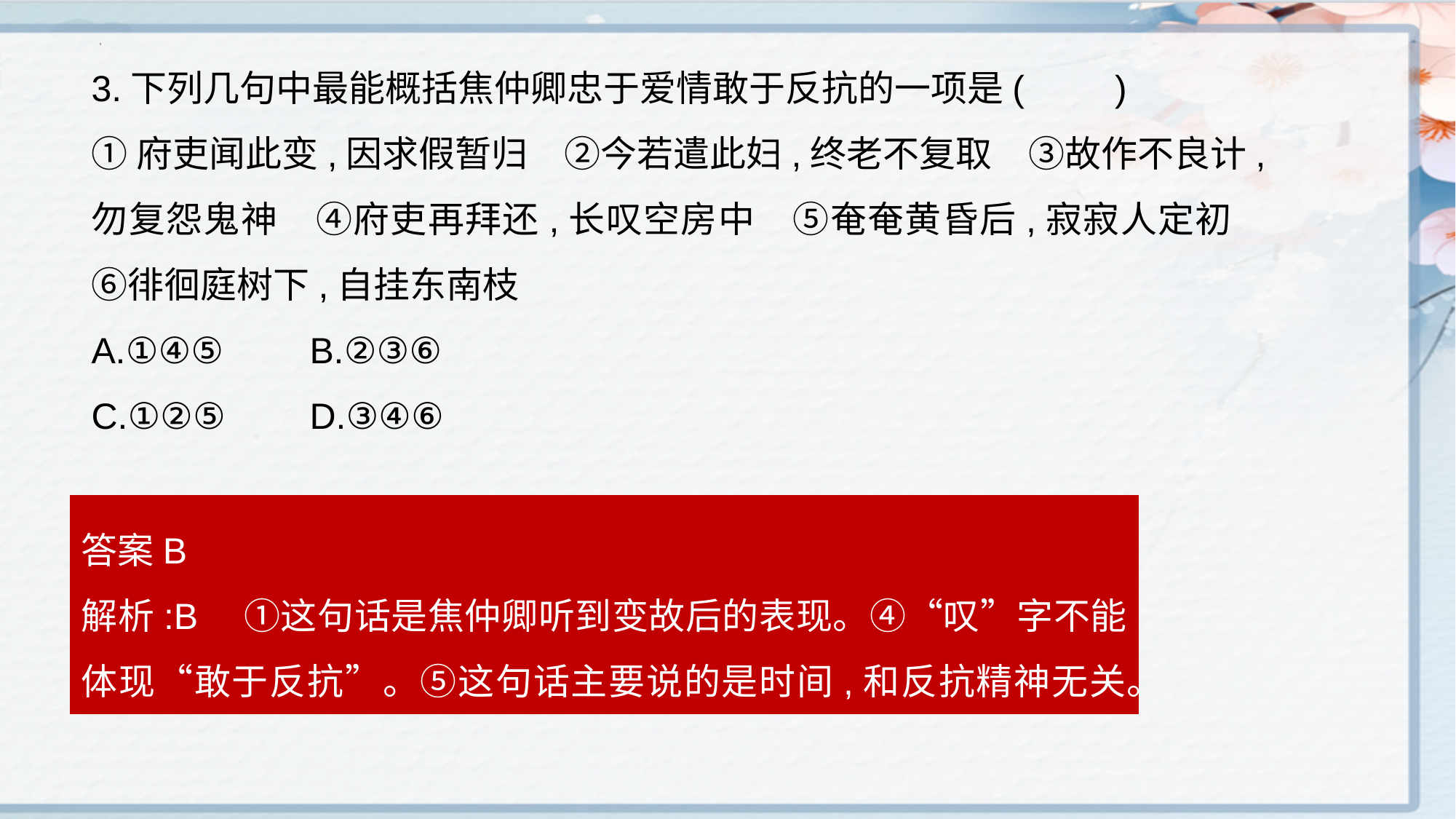

3.下列几句中最能概括焦仲卿忠于爱情敢于反抗的一项是(　　)
①府吏闻此变,因求假暂归　②今若遣此妇,终老不复取　③故作不良计,勿复怨鬼神　④府吏再拜还,长叹空房中　⑤奄奄黄昏后,寂寂人定初　⑥徘徊庭树下,自挂东南枝
A.①④⑤	B.②③⑥
C.①②⑤	D.③④⑥

答案B
解析:B　①这句话是焦仲卿听到变故后的表现。④“叹”字不能体现“敢于反抗”。⑤这句话主要说的是时间,和反抗精神无关。